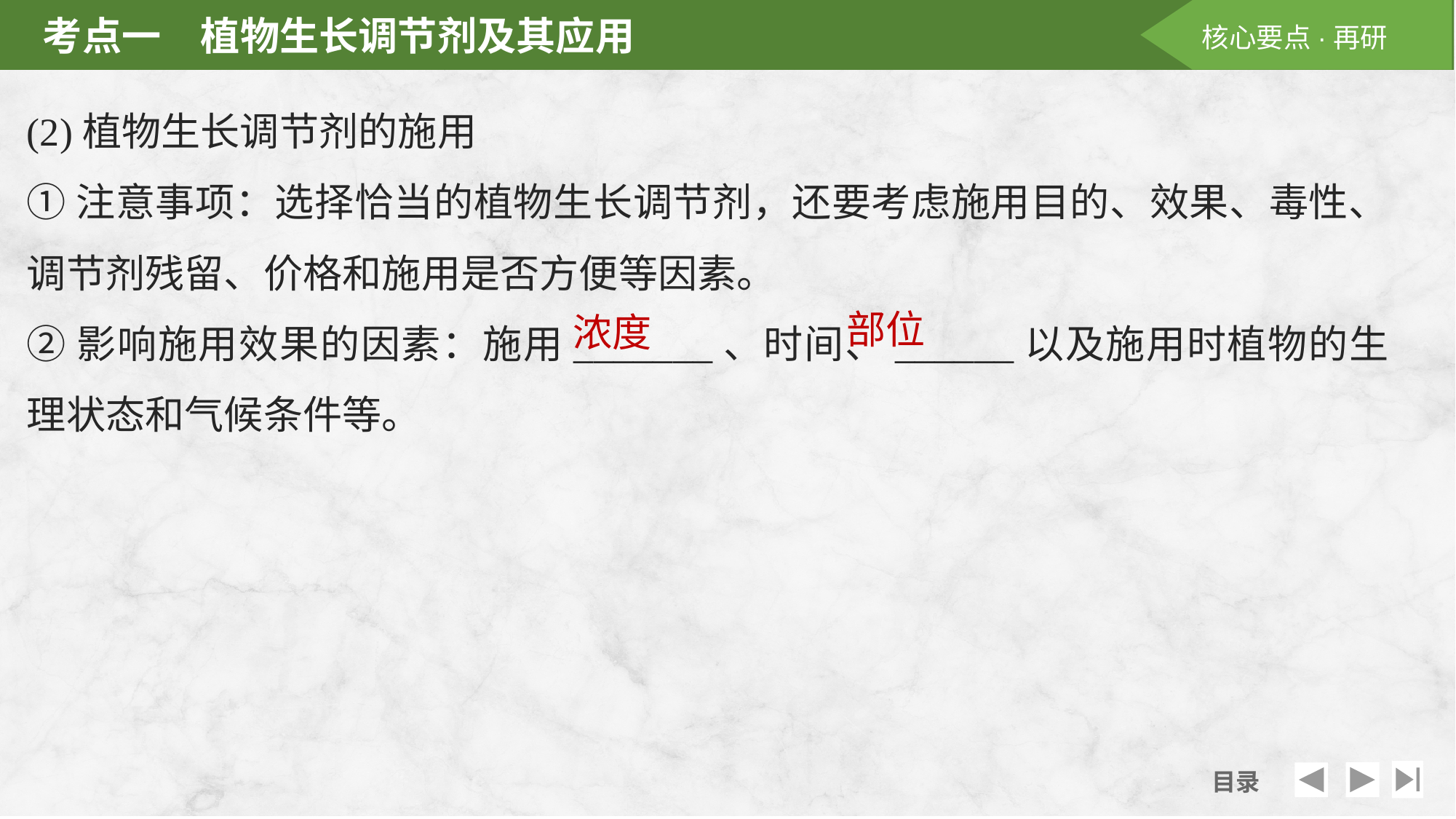

(2)植物生长调节剂的施用
①注意事项：选择恰当的植物生长调节剂，还要考虑施用目的、效果、毒性、调节剂残留、价格和施用是否方便等因素。
②影响施用效果的因素：施用_______、时间、______以及施用时植物的生理状态和气候条件等。
部位
浓度